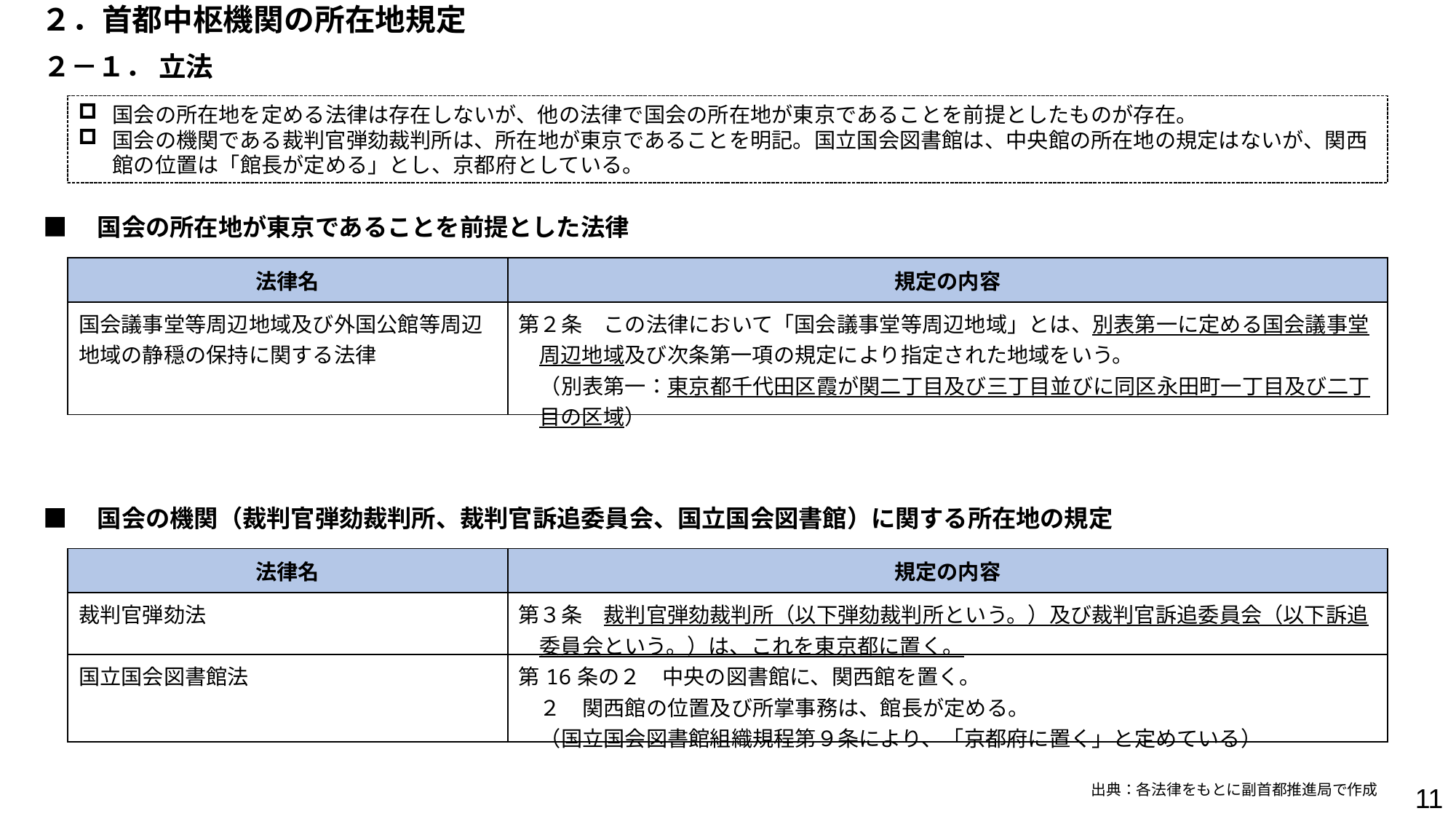

２．首都中枢機関の所在地規定
２－１． 立法
国会の所在地を定める法律は存在しないが、他の法律で国会の所在地が東京であることを前提としたものが存在。
国会の機関である裁判官弾劾裁判所は、所在地が東京であることを明記。国立国会図書館は、中央館の所在地の規定はないが、関西館の位置は「館長が定める」とし、京都府としている。
■　国会の所在地が東京であることを前提とした法律
| 法律名 | 規定の内容 |
| --- | --- |
| 国会議事堂等周辺地域及び外国公館等周辺地域の静穏の保持に関する法律 | 第２条　この法律において「国会議事堂等周辺地域」とは、別表第一に定める国会議事堂周辺地域及び次条第一項の規定により指定された地域をいう。 　（別表第一：東京都千代田区霞が関二丁目及び三丁目並びに同区永田町一丁目及び二丁目の区域） |
■　国会の機関（裁判官弾劾裁判所、裁判官訴追委員会、国立国会図書館）に関する所在地の規定
| 法律名 | 規定の内容 |
| --- | --- |
| 裁判官弾劾法 | 第３条　裁判官弾劾裁判所（以下弾劾裁判所という。）及び裁判官訴追委員会（以下訴追委員会という。）は、これを東京都に置く。 |
| 国立国会図書館法 | 第16条の２　中央の図書館に、関西館を置く。 　２　関西館の位置及び所掌事務は、館長が定める。 　（国立国会図書館組織規程第９条により、「京都府に置く」と定めている） |
出典：各法律をもとに副首都推進局で作成
11